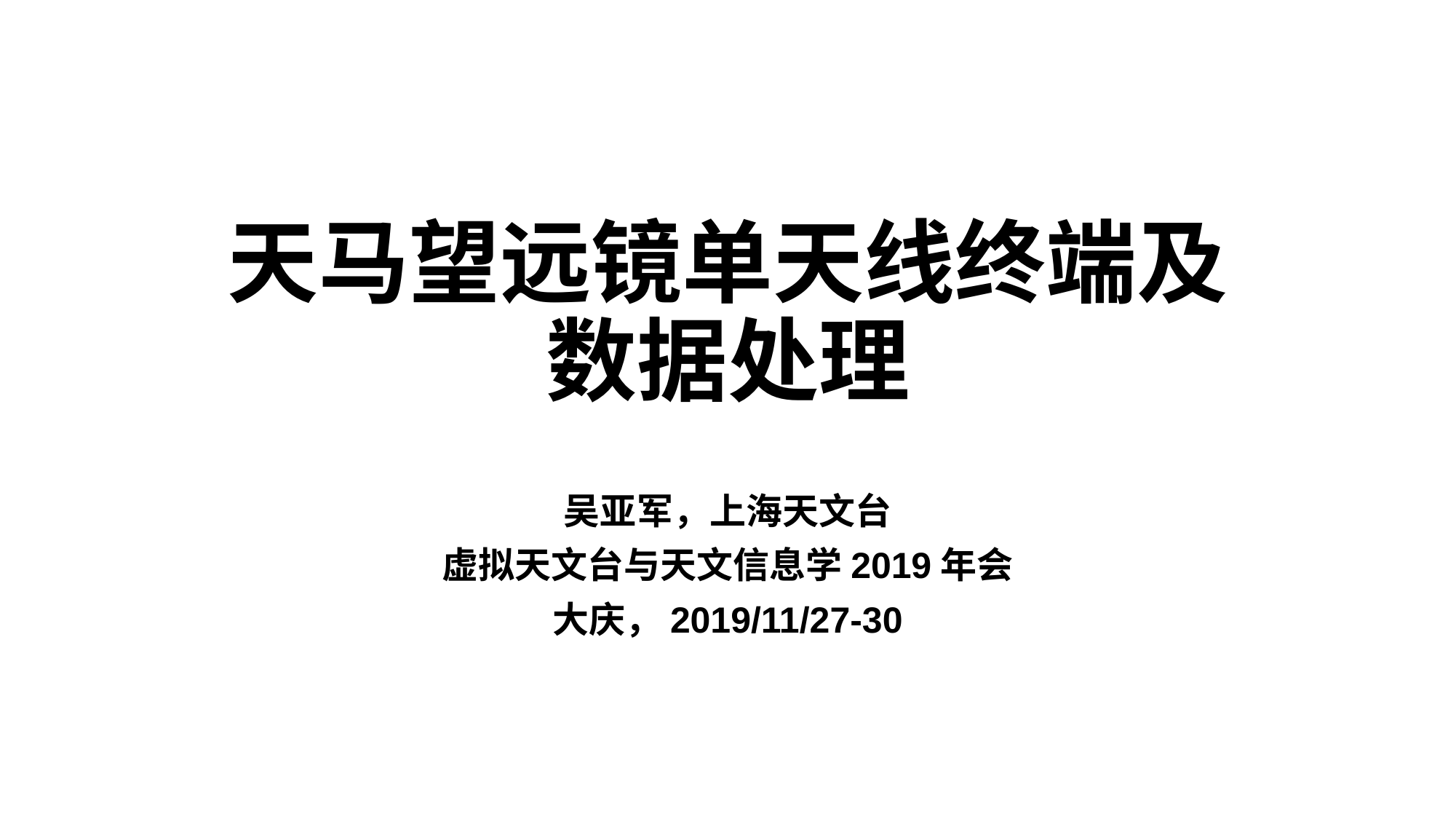

# 天马望远镜单天线终端及数据处理
吴亚军，上海天文台
虚拟天文台与天文信息学2019年会
大庆，2019/11/27-30